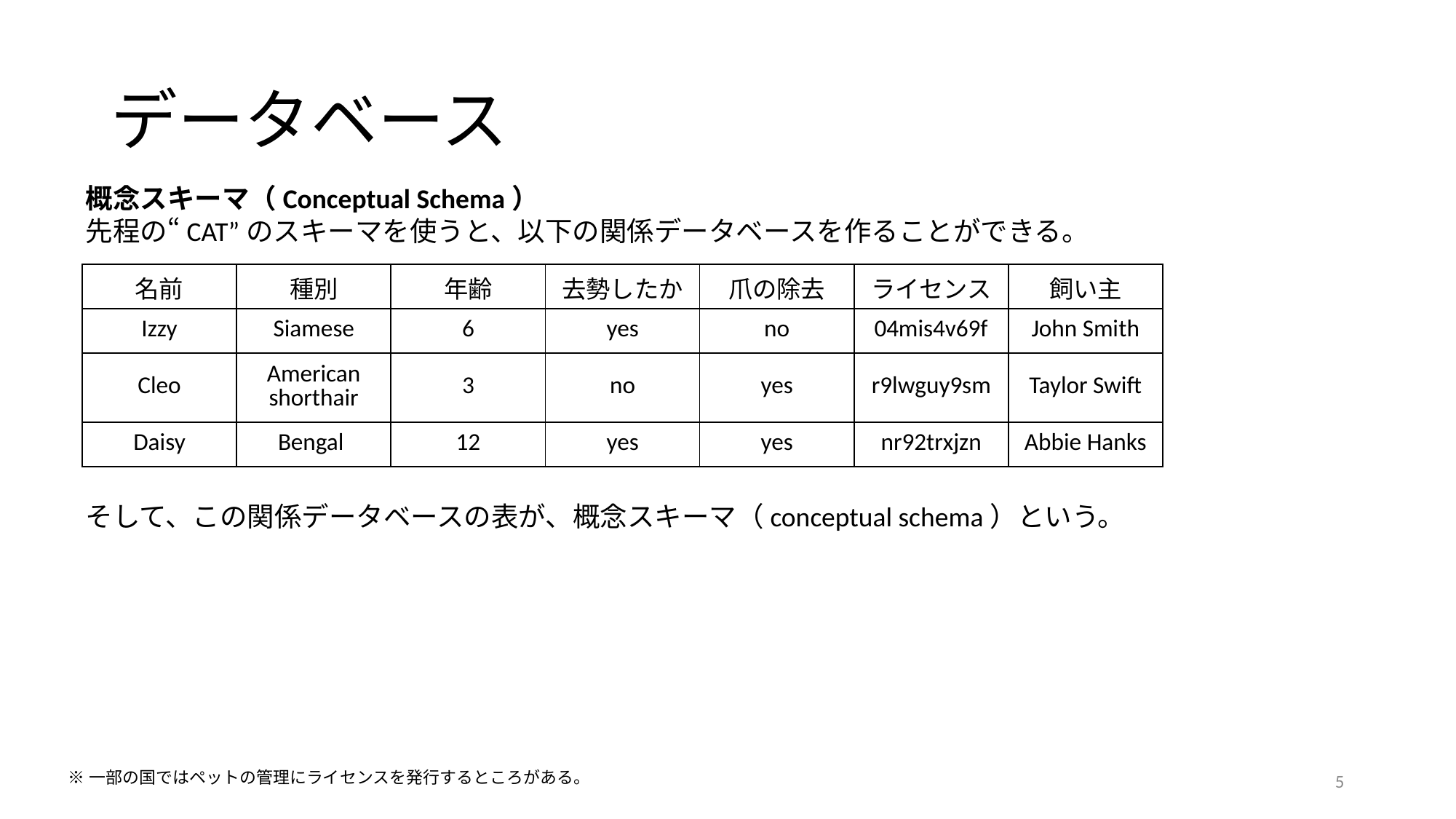

# データベース
概念スキーマ（Conceptual Schema）
先程の“CAT”のスキーマを使うと、以下の関係データベースを作ることができる。
| 名前 | 種別 | 年齢 | 去勢したか | 爪の除去 | ライセンス | 飼い主 |
| --- | --- | --- | --- | --- | --- | --- |
| Izzy | Siamese | 6 | yes | no | 04mis4v69f | John Smith |
| Cleo | American shorthair | 3 | no | yes | r9lwguy9sm | Taylor Swift |
| Daisy | Bengal | 12 | yes | yes | nr92trxjzn | Abbie Hanks |
そして、この関係データベースの表が、概念スキーマ（conceptual schema）という。
5
※一部の国ではペットの管理にライセンスを発行するところがある。